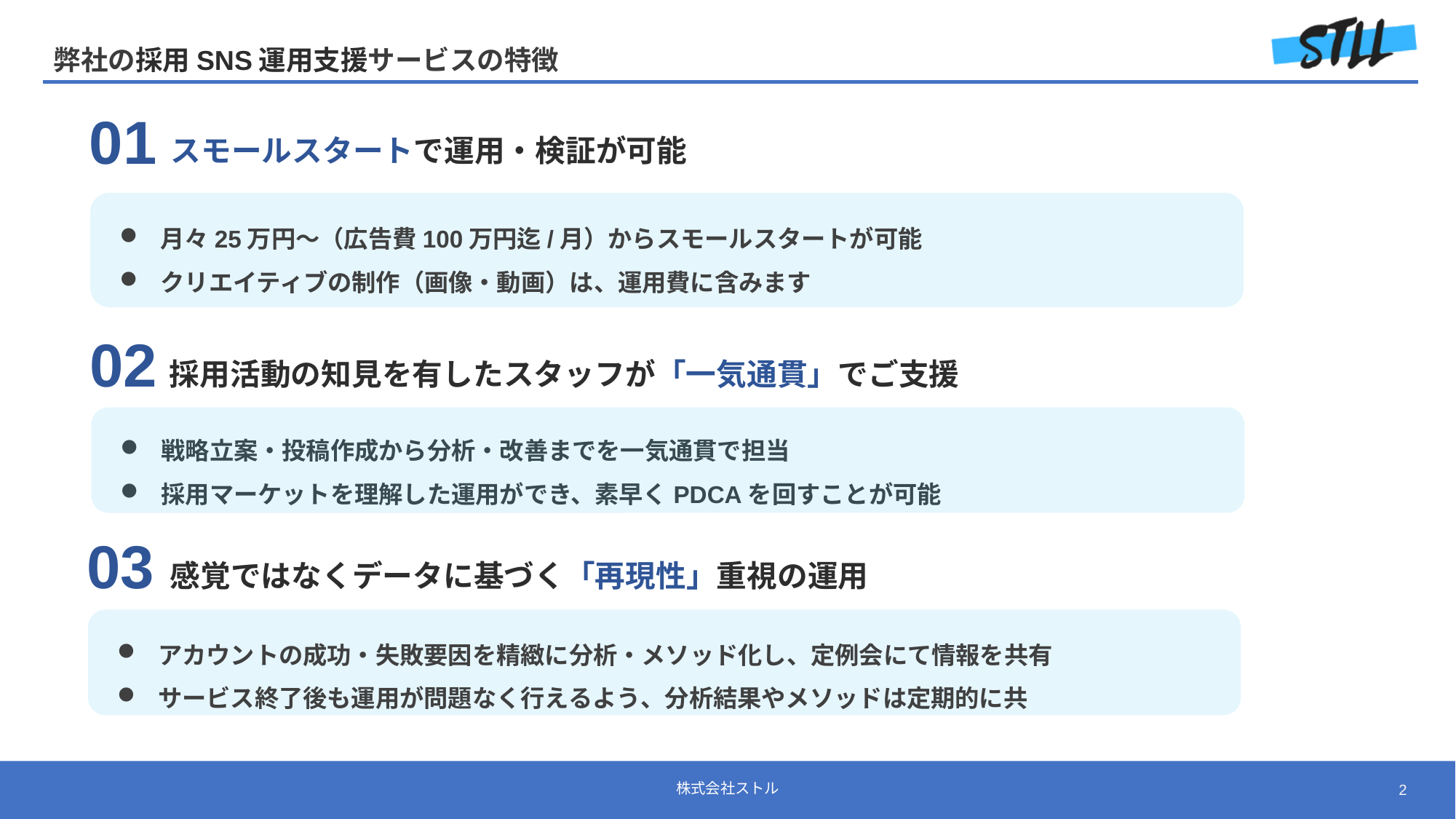

弊社の採用SNS運用支援サービスの特徴
01
スモールスタートで運用・検証が可能

月々25万円～（広告費100万円迄/月）からスモールスタートが可能
クリエイティブの制作（画像・動画）は、運用費に含みます

02
採用活動の知見を有したスタッフが「一気通貫」でご支援

戦略立案・投稿作成から分析・改善までを一気通貫で担当
採用マーケットを理解した運用ができ、素早くPDCAを回すことが可能
03
感覚ではなくデータに基づく「再現性」重視の運用

アカウントの成功・失敗要因を精緻に分析・メソッド化し、定例会にて情報を共有
サービス終了後も運用が問題なく行えるよう、分析結果やメソッドは定期的に共
株式会社ストル
2